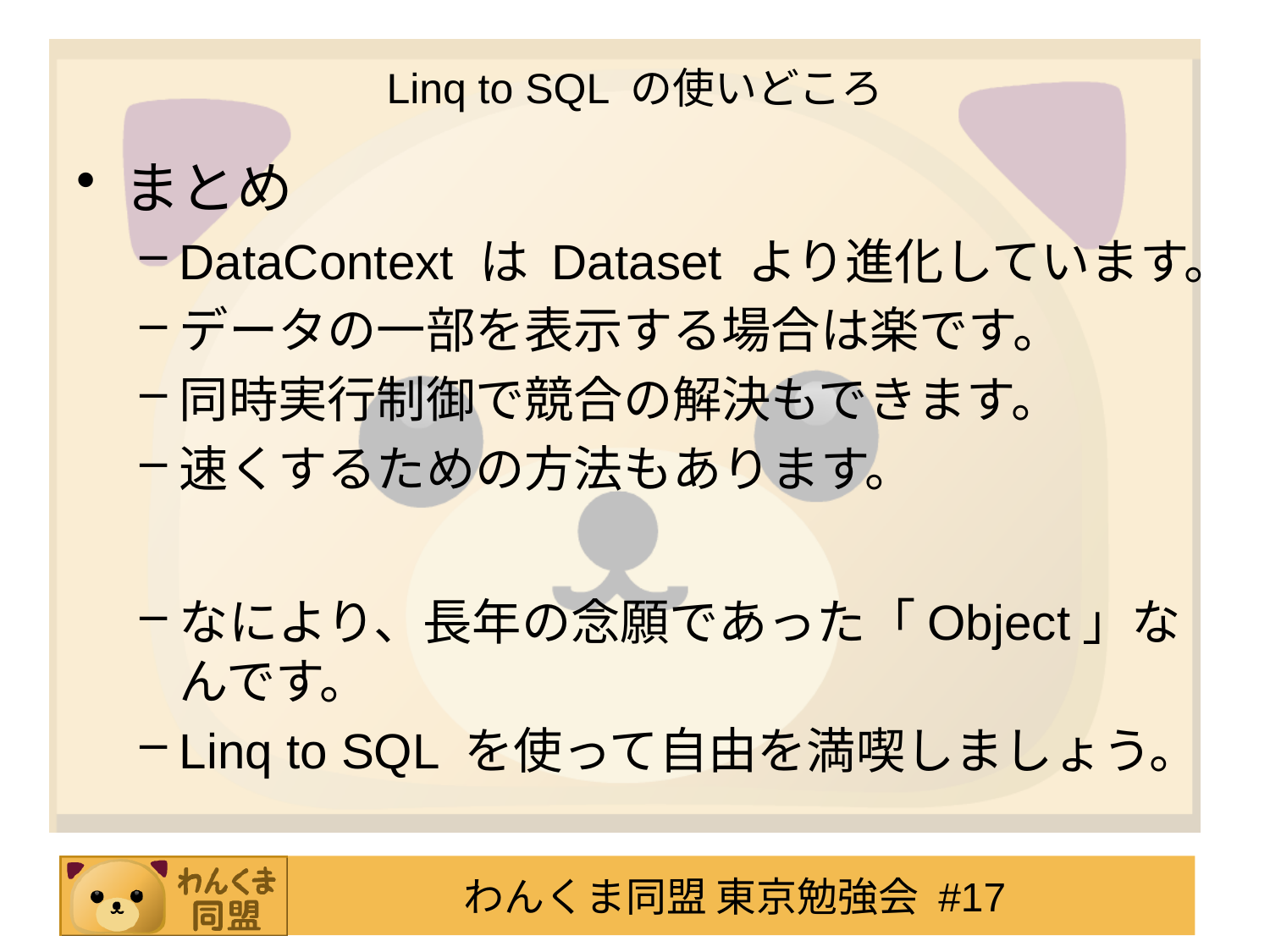

# Linq to SQL の使いどころ
まとめ
DataContext は Dataset より進化しています。
データの一部を表示する場合は楽です。
同時実行制御で競合の解決もできます。
速くするための方法もあります。

なにより、長年の念願であった「Object」なんです。
Linq to SQL を使って自由を満喫しましょう。